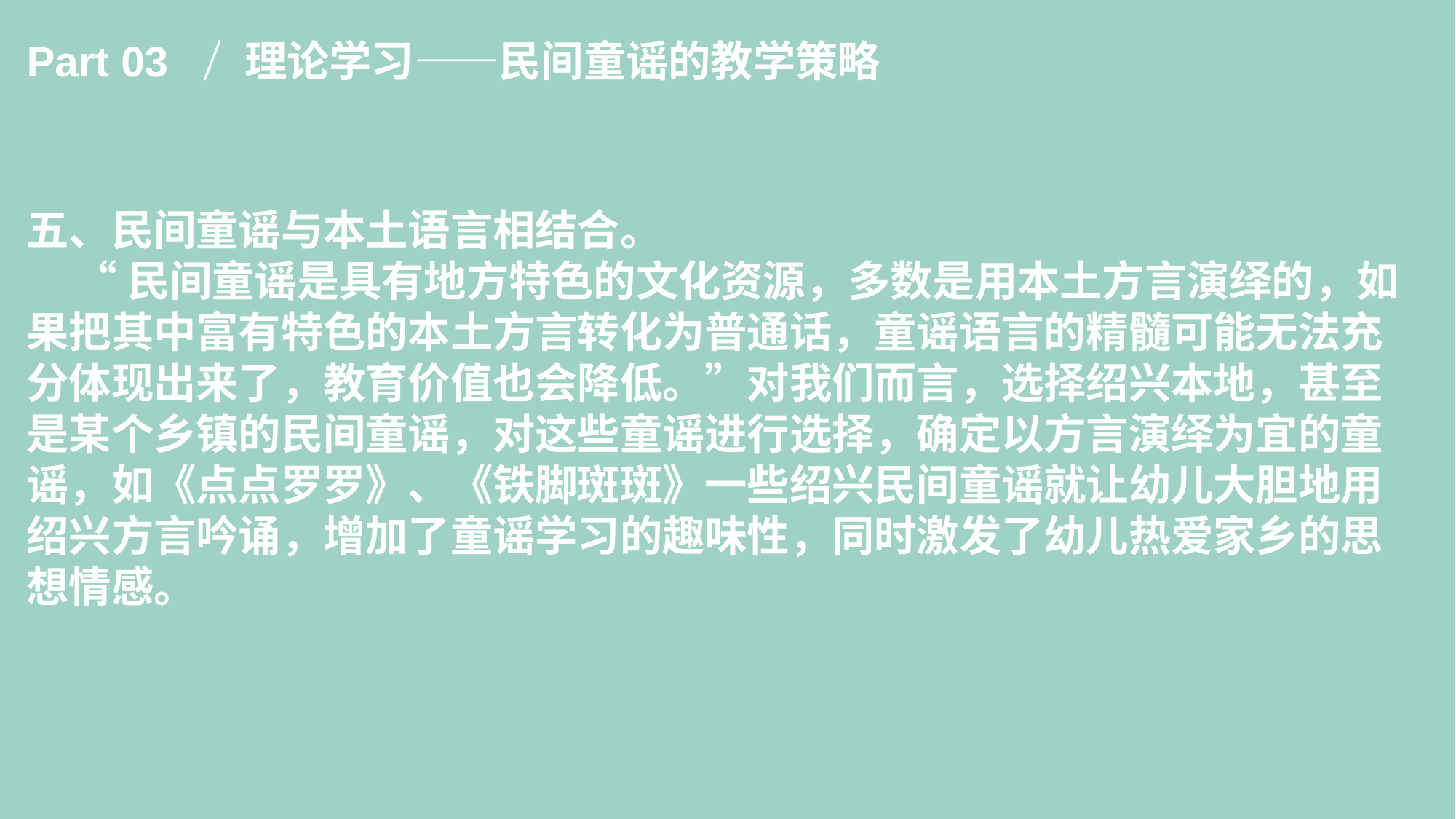

理论学习——民间童谣的教学策略
Part 03
五、民间童谣与本土语言相结合。
     “民间童谣是具有地方特色的文化资源，多数是用本土方言演绎的，如果把其中富有特色的本土方言转化为普通话，童谣语言的精髓可能无法充分体现出来了，教育价值也会降低。”对我们而言，选择绍兴本地，甚至是某个乡镇的民间童谣，对这些童谣进行选择，确定以方言演绎为宜的童谣，如《点点罗罗》、《铁脚斑斑》一些绍兴民间童谣就让幼儿大胆地用绍兴方言吟诵，增加了童谣学习的趣味性，同时激发了幼儿热爱家乡的思想情感。